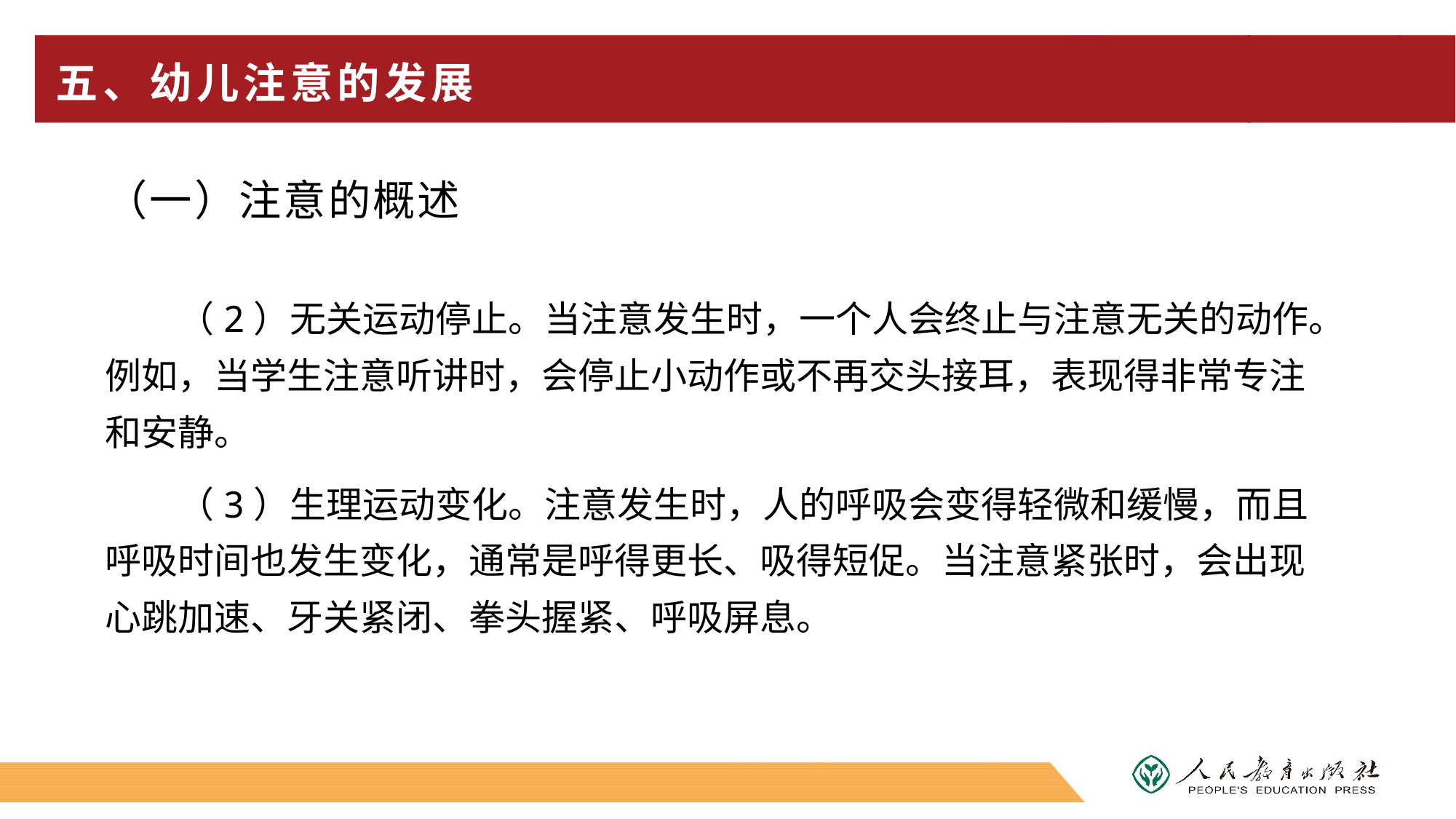

# 五、幼儿注意的发展
（一）注意的概述
（2）无关运动停止。当注意发生时，一个人会终止与注意无关的动作。例如，当学生注意听讲时，会停止小动作或不再交头接耳，表现得非常专注和安静。
（3）生理运动变化。注意发生时，人的呼吸会变得轻微和缓慢，而且呼吸时间也发生变化，通常是呼得更长、吸得短促。当注意紧张时，会出现心跳加速、牙关紧闭、拳头握紧、呼吸屏息。